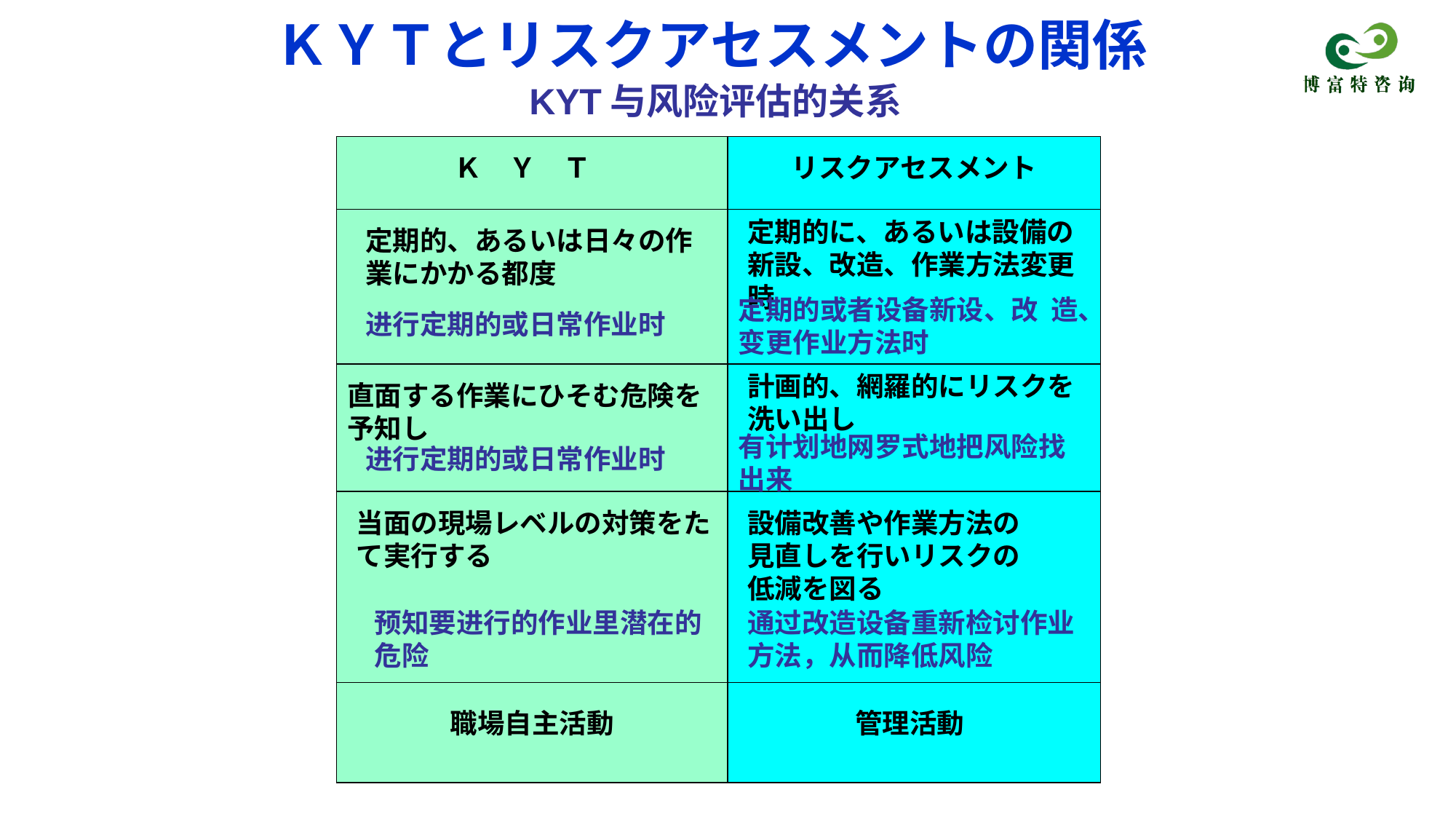

ＫＹＴとリスクアセスメントの関係
KYT与风险评估的关系

Ｋ　Ｙ　Ｔ
リスクアセスメント

定期的に、あるいは設備の新設、改造、作業方法変更時
定期的、あるいは日々の作業にかかる都度
定期的或者设备新设、改  造、变更作业方法时
进行定期的或日常作业时

計画的、網羅的にリスクを洗い出し
直面する作業にひそむ危険を予知し
有计划地网罗式地把风险找出来
进行定期的或日常作业时

当面の現場レベルの対策をたて実行する
設備改善や作業方法の見直しを行いリスクの低減を図る
预知要进行的作业里潜在的危险
通过改造设备重新检讨作业方法，从而降低风险

職場自主活動
管理活動